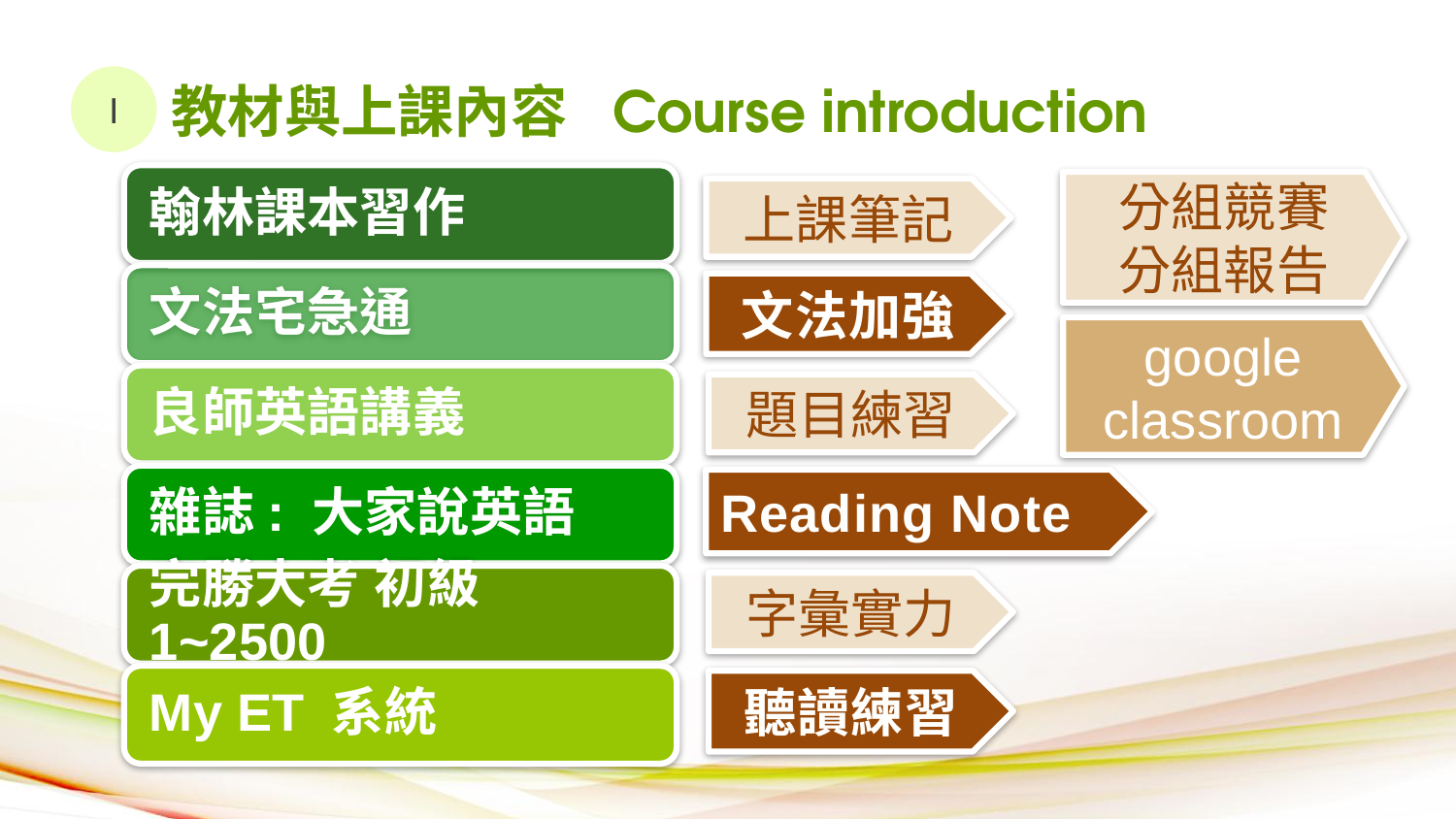

I
教材與上課內容  Course introduction
翰林課本習作
文法宅急通
良師英語講義
雜誌: 大家說英語
完勝大考 初級1~2500
My ET 系統
分組競賽
分組報告
上課筆記
文法加強
google
classroom
題目練習
Reading Note
字彙實力
聽讀練習